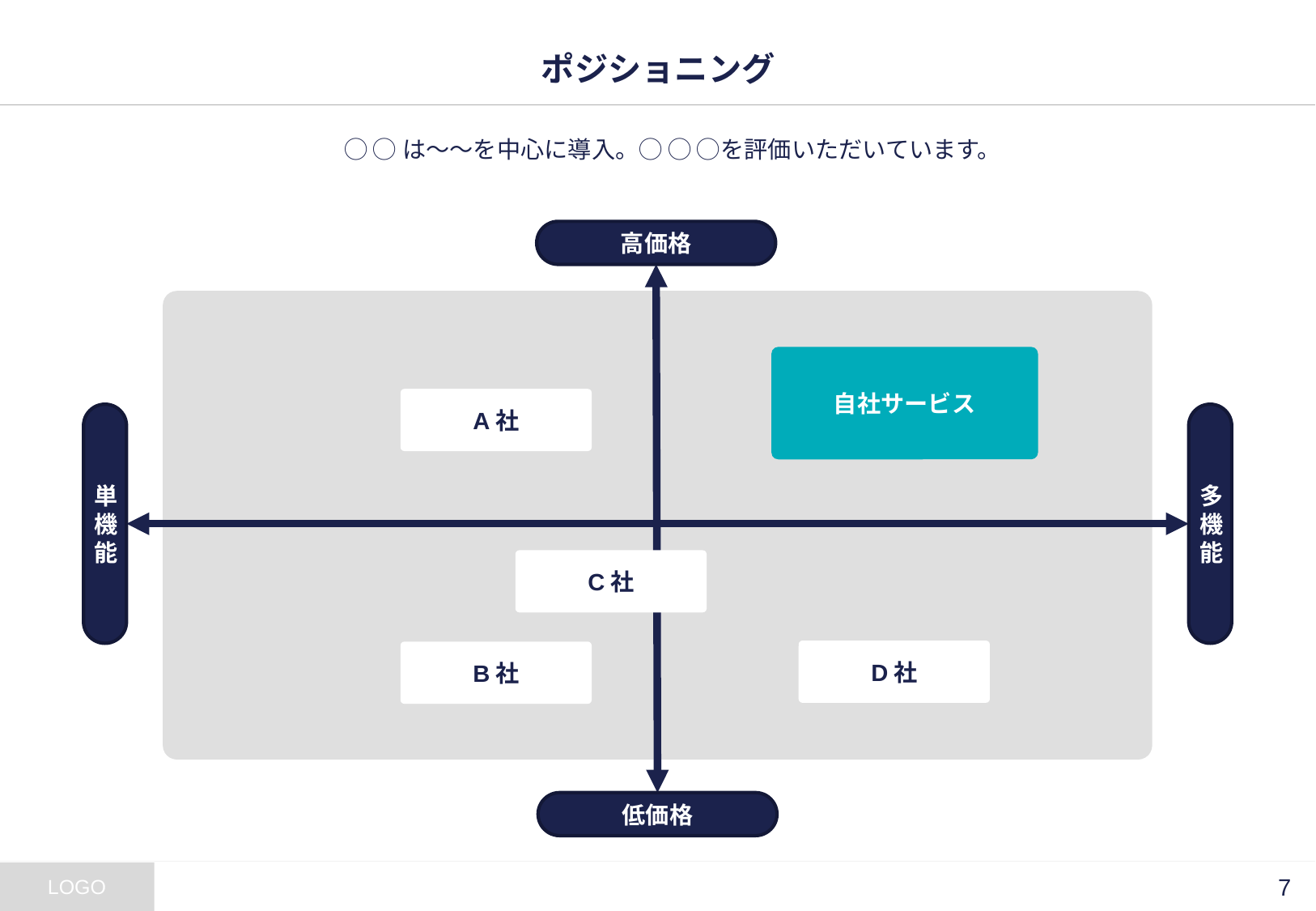

# ポジショニング
◯ ◯は〜〜を中心に導入。◯ ◯ ◯を評価いただいています。

高価格

自社サービス
A社
単機能
多機能
C社
D社
B社
低価格

7